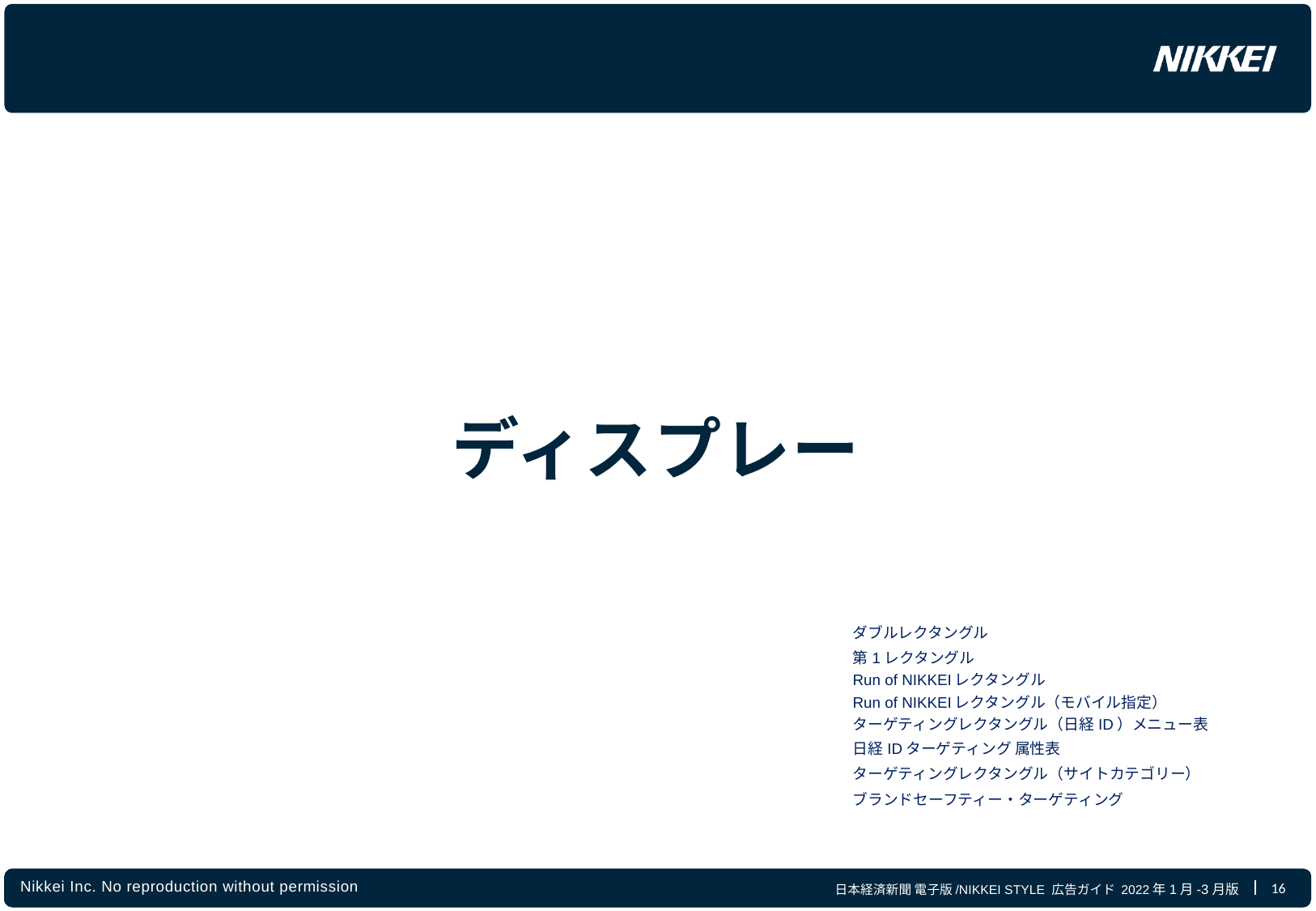

ディスプレー
|  | ダブルレクタングル |  |
| --- | --- | --- |
|  | 第1レクタングル |  |
|  | Run of NIKKEIレクタングル |  |
|  | Run of NIKKEIレクタングル（モバイル指定） |  |
|  | ターゲティングレクタングル（日経ID）メニュー表 |  |
|  | 日経IDターゲティング 属性表 |  |
|  | ターゲティングレクタングル（サイトカテゴリー） |  |
|  | ブランドセーフティー・ターゲティング |  |